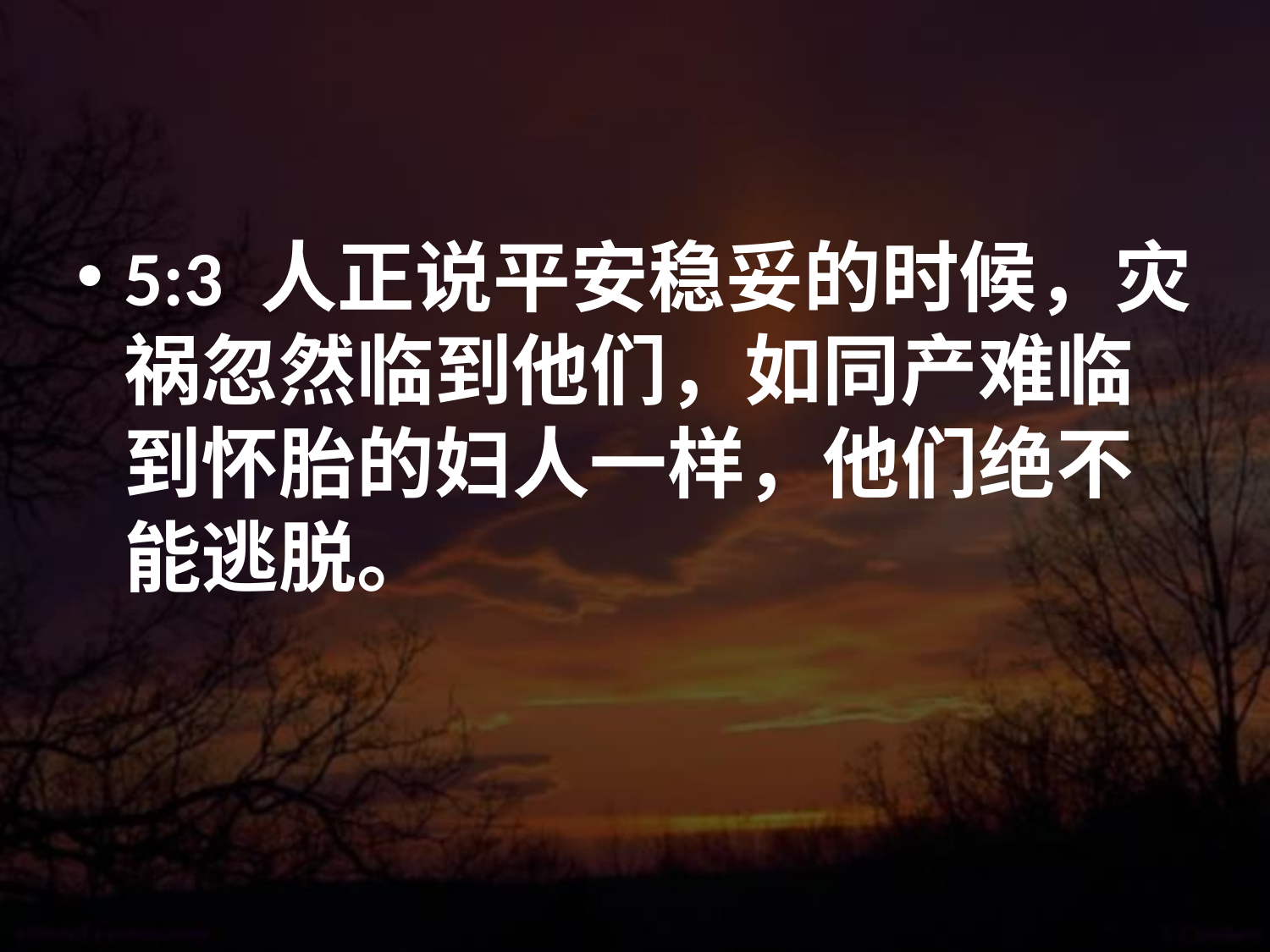

#
5:3 人正说平安稳妥的时候，灾祸忽然临到他们，如同产难临到怀胎的妇人一样，他们绝不能逃脱。